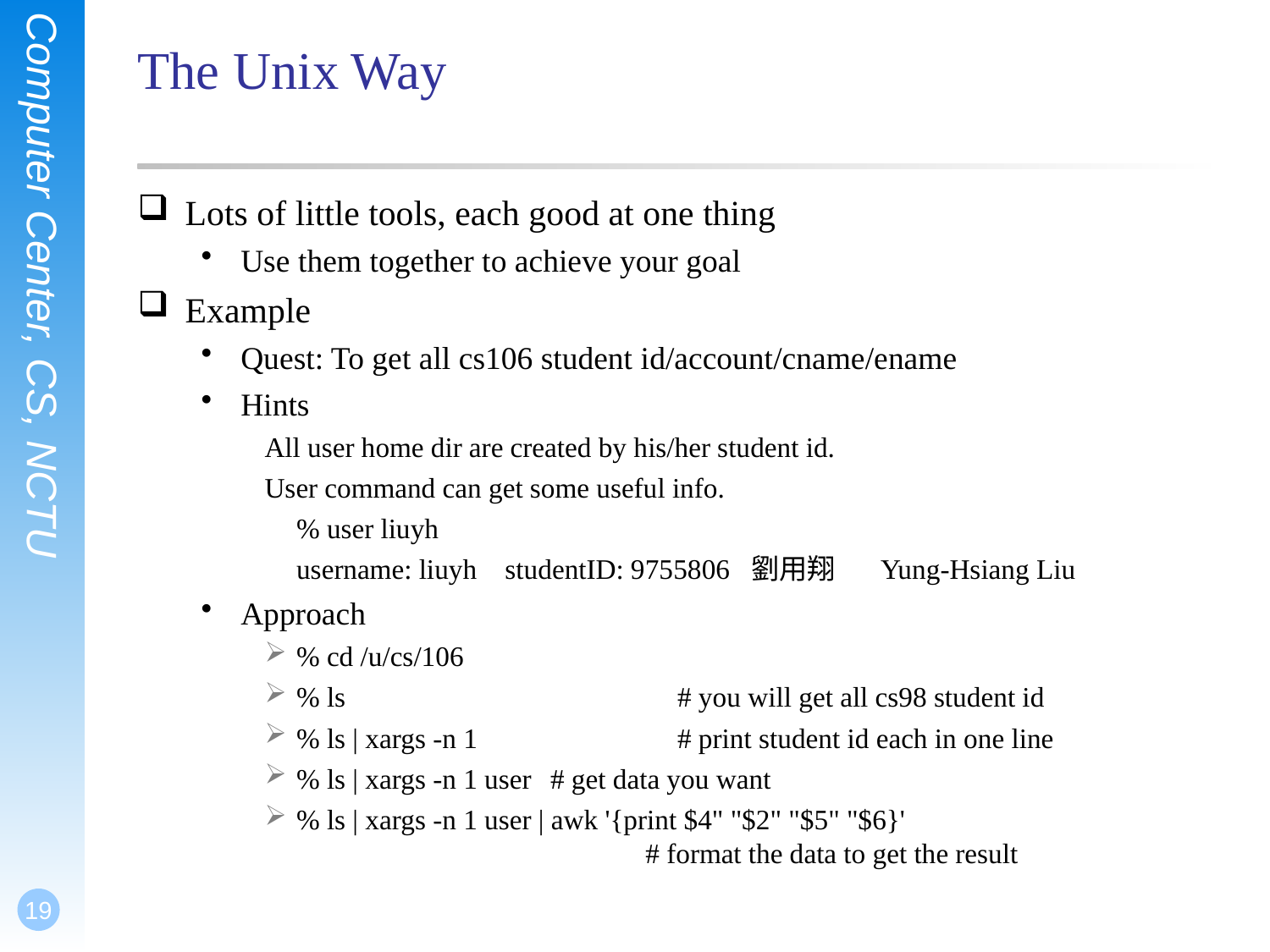

# The Unix Way
Lots of little tools, each good at one thing
Use them together to achieve your goal
Example
Quest: To get all cs106 student id/account/cname/ename
Hints
All user home dir are created by his/her student id.
User command can get some useful info.
	% user liuyh
	username: liuyh    studentID: 9755806  劉用翔      Yung-Hsiang Liu
Approach
% cd /u/cs/106
% ls			# you will get all cs98 student id
% ls | xargs -n 1		# print student id each in one line
% ls | xargs -n 1 user	# get data you want
% ls | xargs -n 1 user | awk '{print $4" "$2" "$5" "$6}'
                                                  # format the data to get the result